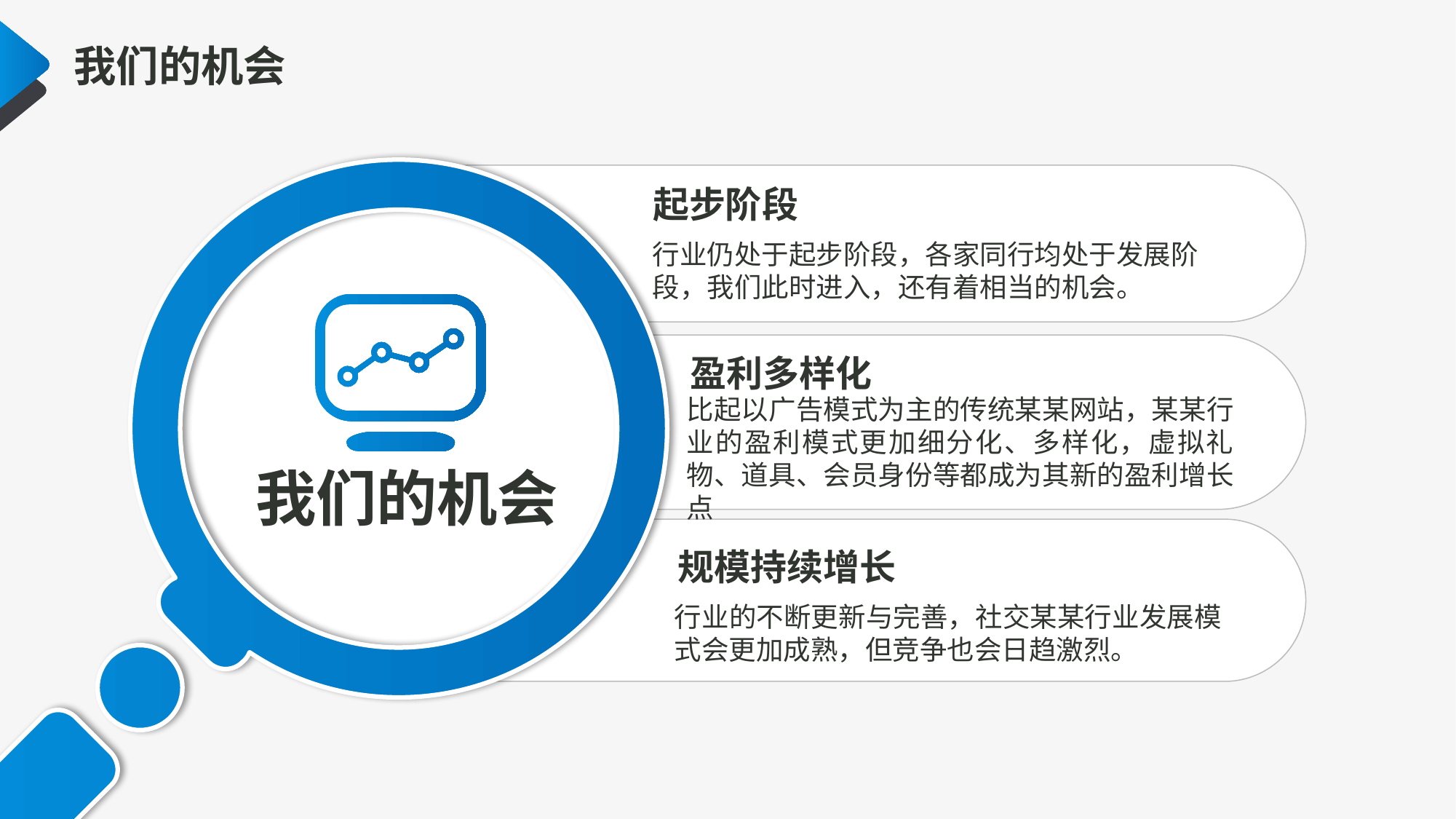

我们的机会

起步阶段
行业仍处于起步阶段，各家同行均处于发展阶段，我们此时进入，还有着相当的机会。

盈利多样化
比起以广告模式为主的传统某某网站，某某行业的盈利模式更加细分化、多样化，虚拟礼物、道具、会员身份等都成为其新的盈利增长点
我们的机会

规模持续增长
行业的不断更新与完善，社交某某行业发展模式会更加成熟，但竞争也会日趋激烈。